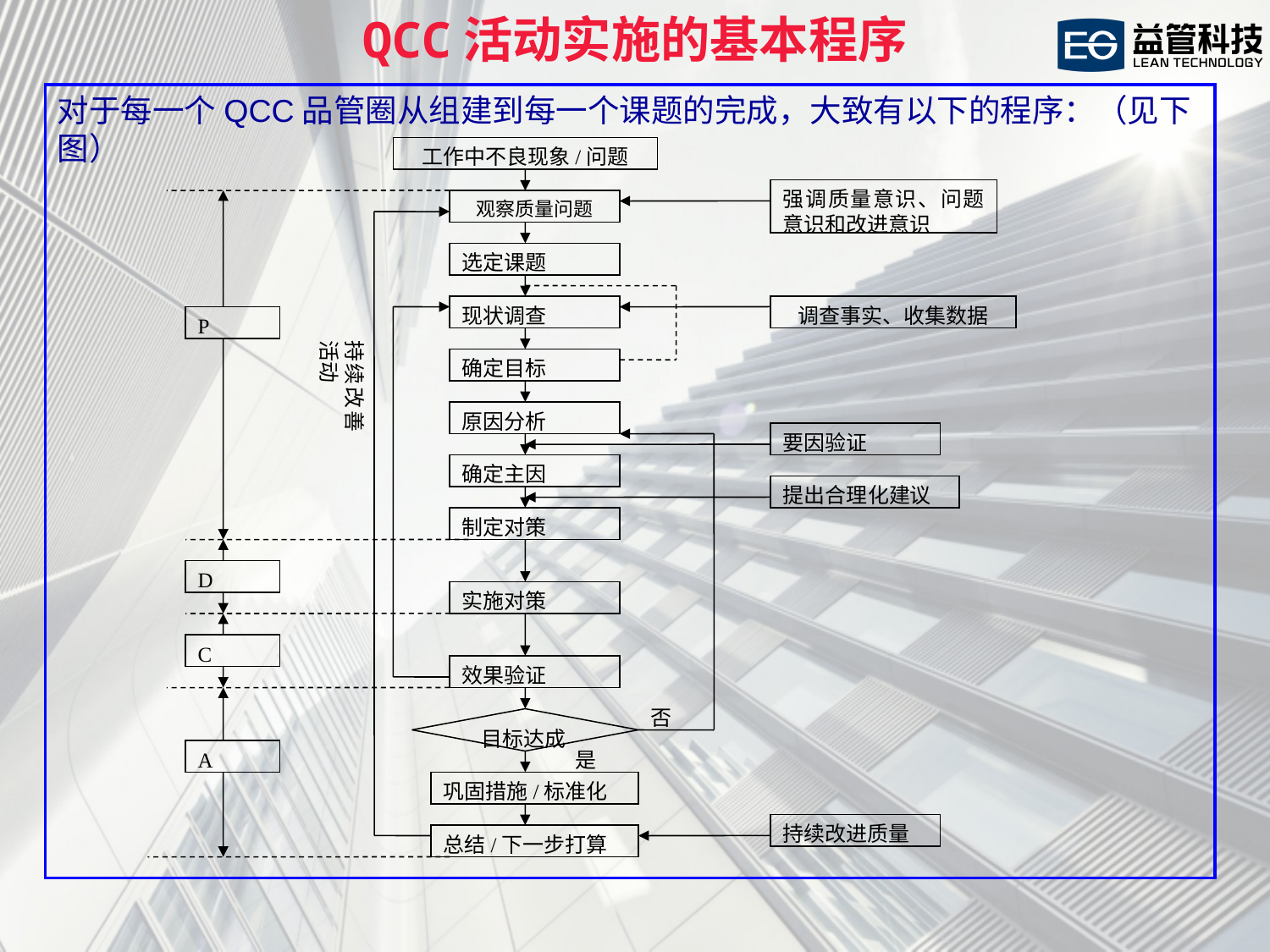

QCC活动实施的基本程序

对于每一个QCC品管圈从组建到每一个课题的完成，大致有以下的程序：（见下图）
工作中不良现象/问题

强调质量意识、问题意识和改进意识

观察质量问题

选定课题

现状调查
调查事实、收集数据
P

持续改善活动

确定目标

原因分析
要因验证

确定主因
提出合理化建议

制定对策

D
实施对策

C
效果验证

否
目标达成

A
是

巩固措施/标准化

持续改进质量
总结/下一步打算